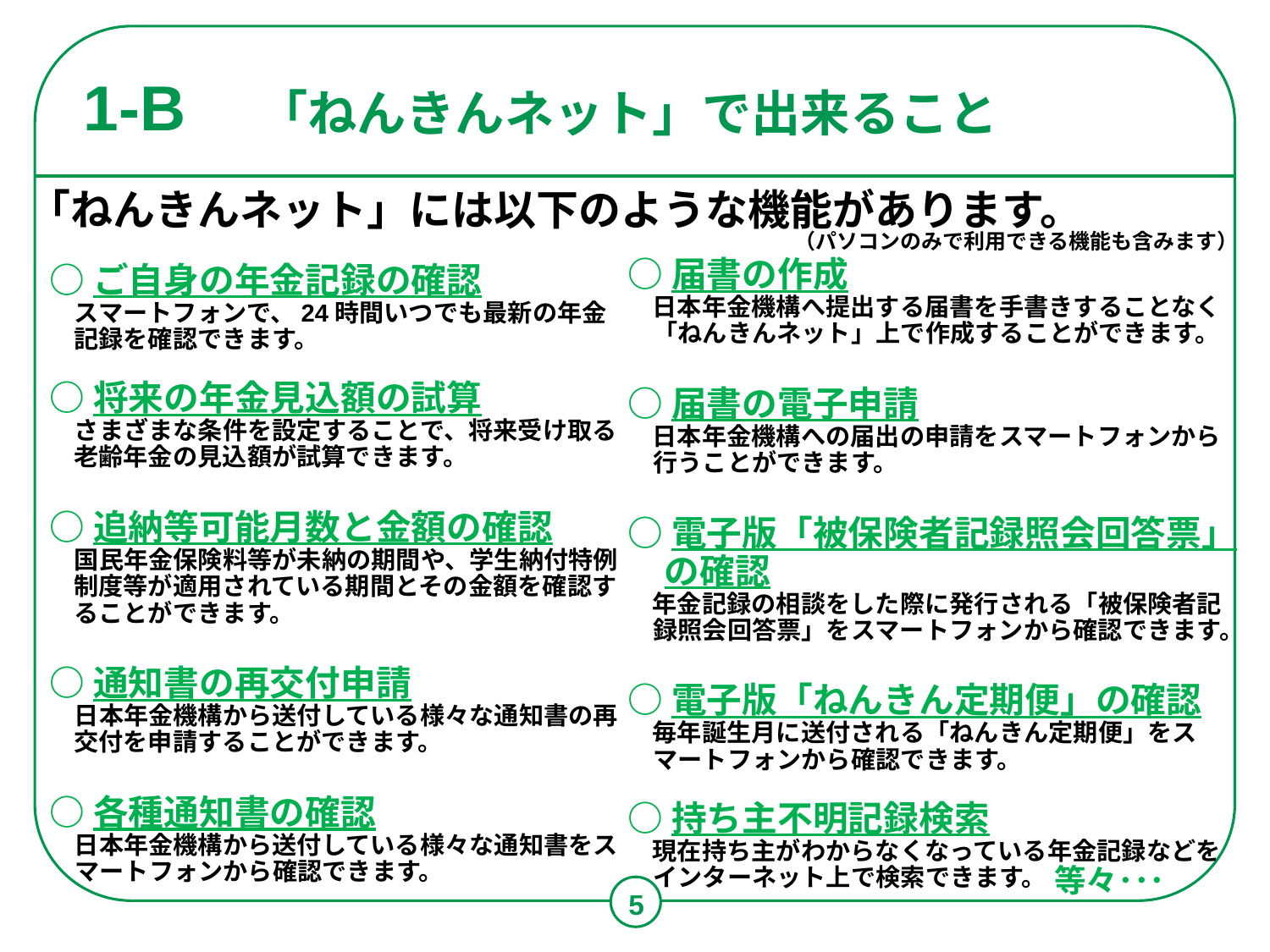

1-B
# 「ねんきんネット」で出来ること
「ねんきんネット」には以下のような機能があります。
（パソコンのみで利用できる機能も含みます）
○届書の作成
　日本年金機構へ提出する届書を手書きすることなく「ねんきんネット」上で作成することができます。

○届書の電子申請
　日本年金機構への届出の申請をスマートフォンから行うことができます。

○電子版「被保険者記録照会回答票」の確認
　年金記録の相談をした際に発行される「被保険者記録照会回答票」をスマートフォンから確認できます。

○電子版「ねんきん定期便」の確認
　毎年誕生月に送付される「ねんきん定期便」をスマートフォンから確認できます。

○持ち主不明記録検索
　現在持ち主がわからなくなっている年金記録などをインターネット上で検索できます。
○ご自身の年金記録の確認
　スマートフォンで、24時間いつでも最新の年金記録を確認できます。

○将来の年金見込額の試算
　さまざまな条件を設定することで、将来受け取る老齢年金の見込額が試算できます。

○追納等可能月数と金額の確認
　国民年金保険料等が未納の期間や、学生納付特例制度等が適用されている期間とその金額を確認することができます。

○通知書の再交付申請
　日本年金機構から送付している様々な通知書の再交付を申請することができます。

○各種通知書の確認
　日本年金機構から送付している様々な通知書をスマートフォンから確認できます。
等々･･･